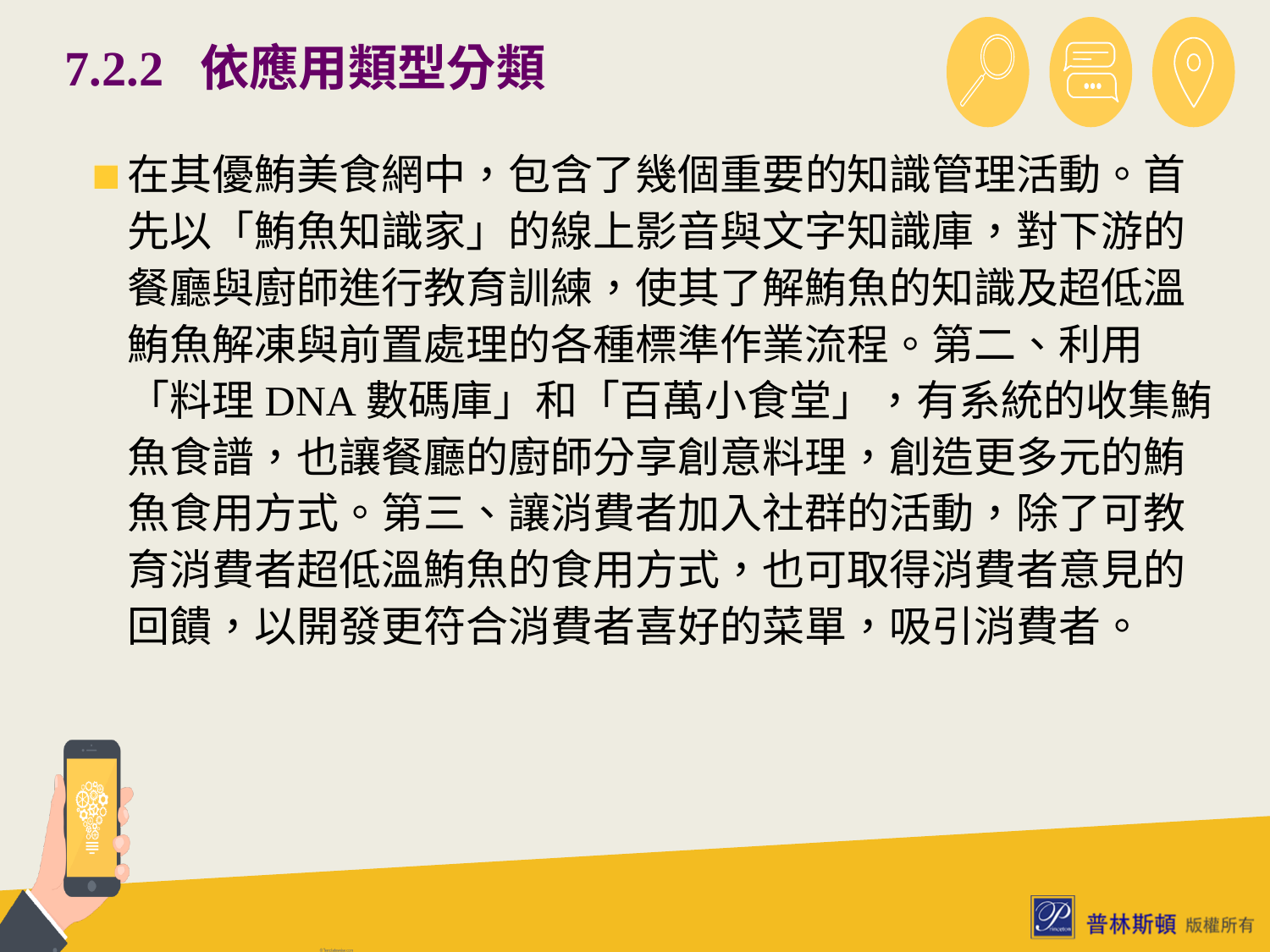

# 7.2.2  依應用類型分類
在其優鮪美食網中，包含了幾個重要的知識管理活動。首先以「鮪魚知識家」的線上影音與文字知識庫，對下游的餐廳與廚師進行教育訓練，使其了解鮪魚的知識及超低溫鮪魚解凍與前置處理的各種標準作業流程。第二、利用「料理DNA數碼庫」和「百萬小食堂」，有系統的收集鮪魚食譜，也讓餐廳的廚師分享創意料理，創造更多元的鮪魚食用方式。第三、讓消費者加入社群的活動，除了可教育消費者超低溫鮪魚的食用方式，也可取得消費者意見的回饋，以開發更符合消費者喜好的菜單，吸引消費者。